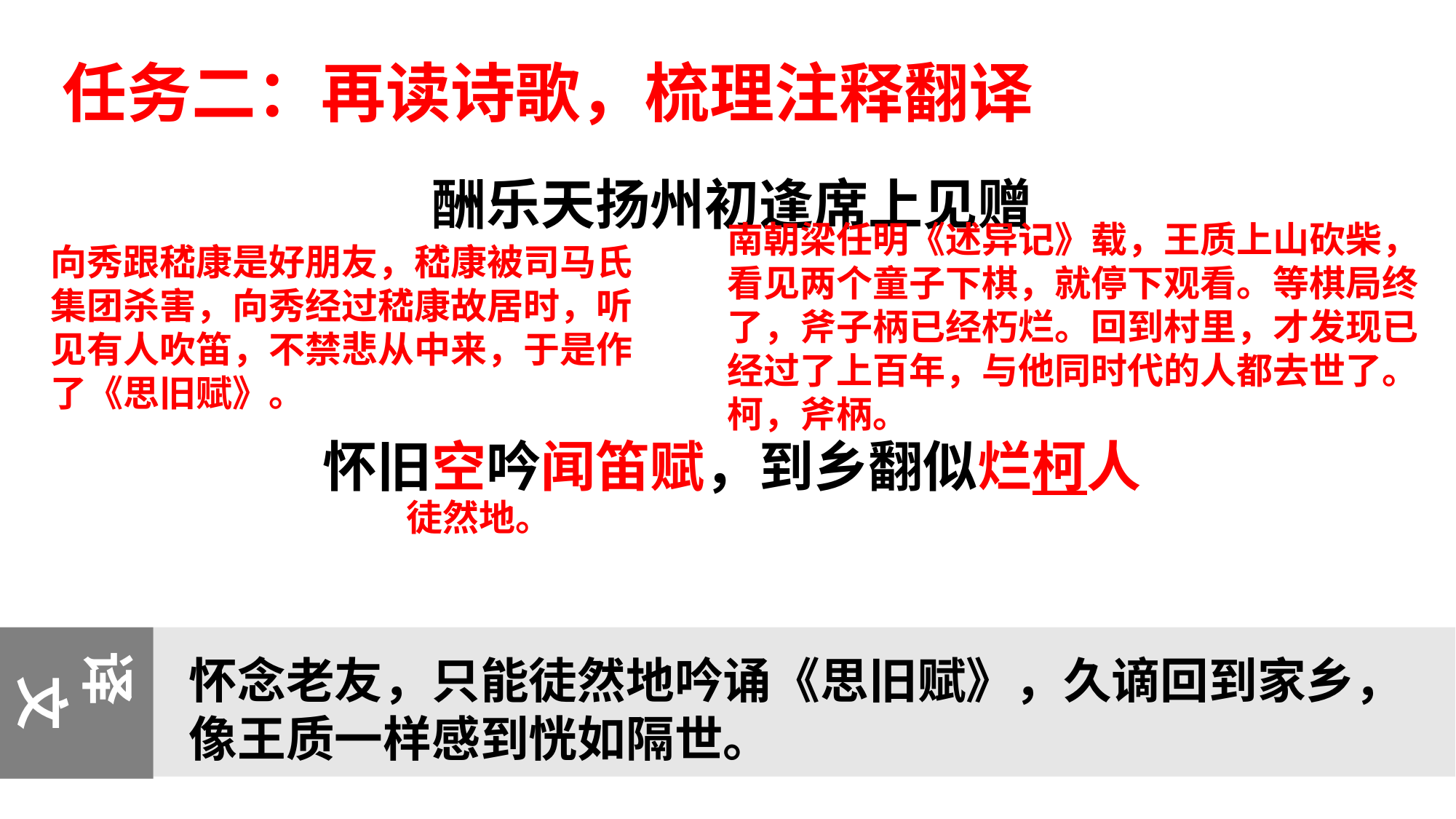

任务二：再读诗歌，梳理注释翻译
酬乐天扬州初逢席上见赠

怀旧空吟闻笛赋，到乡翻似烂柯人
南朝梁任明《述异记》载，王质上山砍柴，看见两个童子下棋，就停下观看。等棋局终了，斧子柄已经朽烂。回到村里，才发现已经过了上百年，与他同时代的人都去世了。柯，斧柄。
向秀跟嵇康是好朋友，嵇康被司马氏集团杀害，向秀经过嵇康故居时，听见有人吹笛，不禁悲从中来，于是作了《思旧赋》。
徒然地。
译     文

怀念老友，只能徒然地吟诵《思旧赋》，久谪回到家乡，
像王质一样感到恍如隔世。